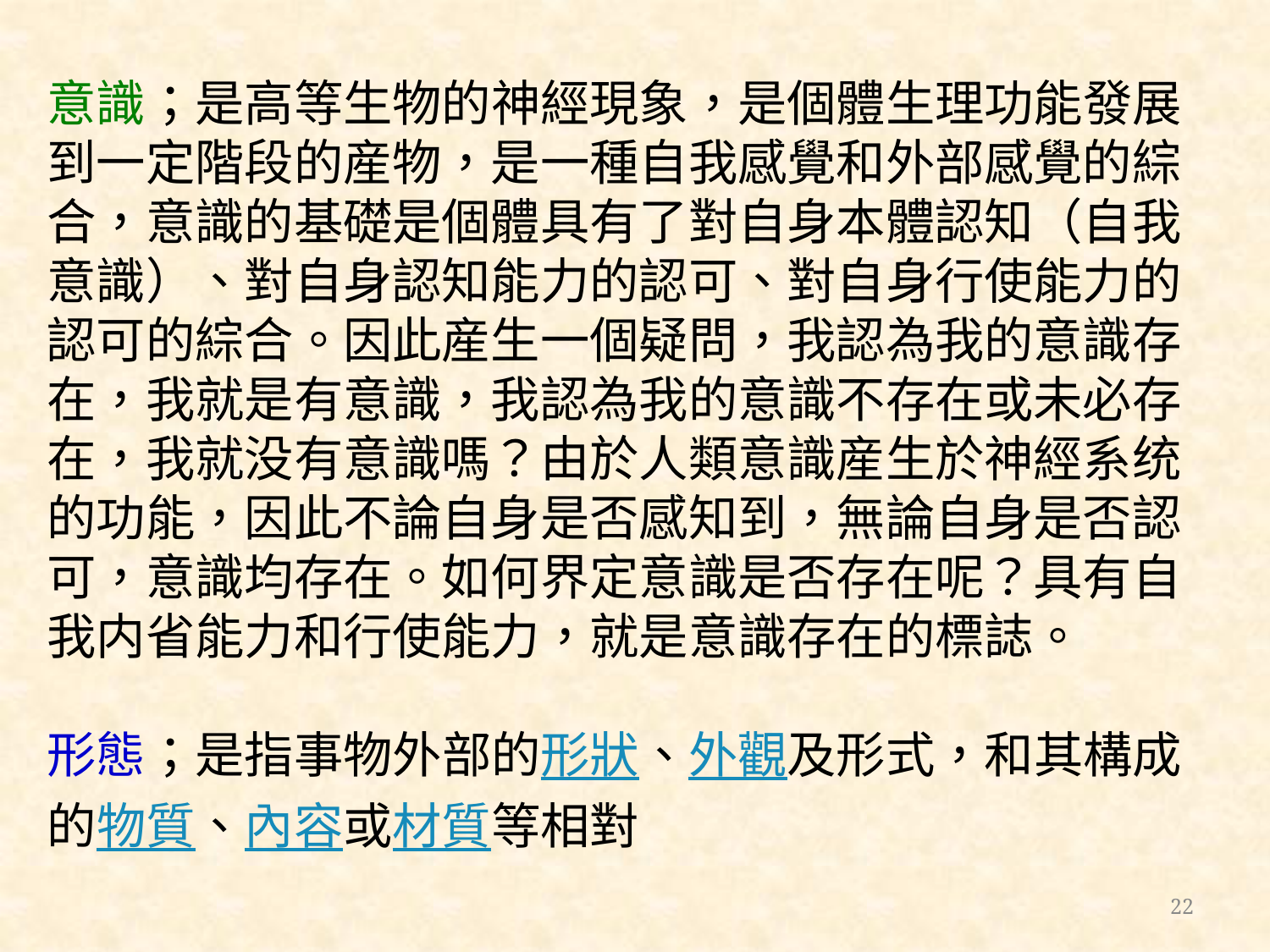

意識；是高等生物的神經現象，是個體生理功能發展到一定階段的産物，是一種自我感覺和外部感覺的綜合，意識的基礎是個體具有了對自身本體認知（自我意識）、對自身認知能力的認可、對自身行使能力的認可的綜合。因此産生一個疑問，我認為我的意識存在，我就是有意識，我認為我的意識不存在或未必存在，我就没有意識嗎？由於人類意識産生於神經系统的功能，因此不論自身是否感知到，無論自身是否認可，意識均存在。如何界定意識是否存在呢？具有自我内省能力和行使能力，就是意識存在的標誌。

形態；是指事物外部的形狀、外觀及形式，和其構成的物質、內容或材質等相對
22